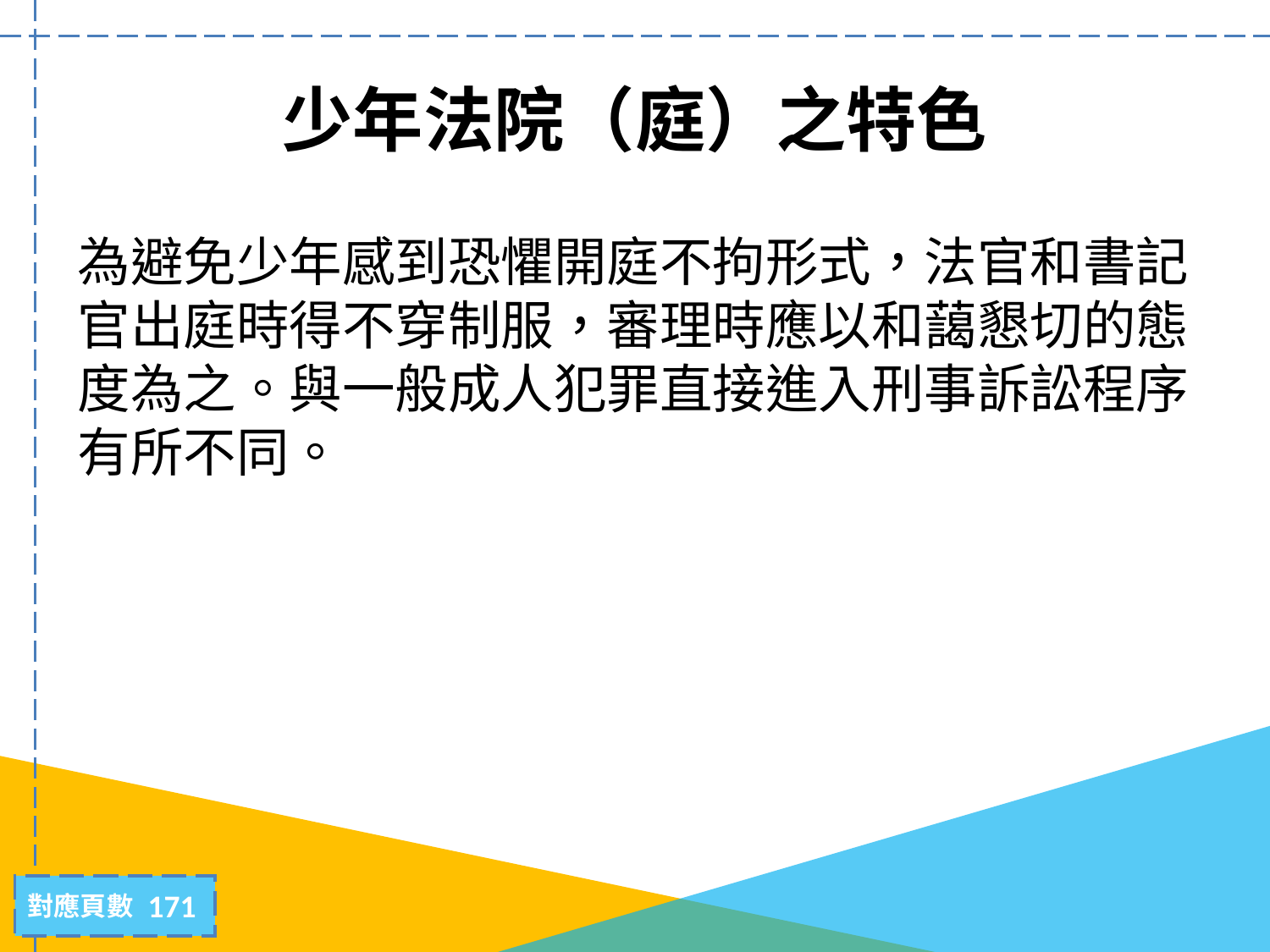

# 少年法院（庭）之特色
為避免少年感到恐懼開庭不拘形式，法官和書記官出庭時得不穿制服，審理時應以和藹懇切的態度為之。與一般成人犯罪直接進入刑事訴訟程序有所不同。
171